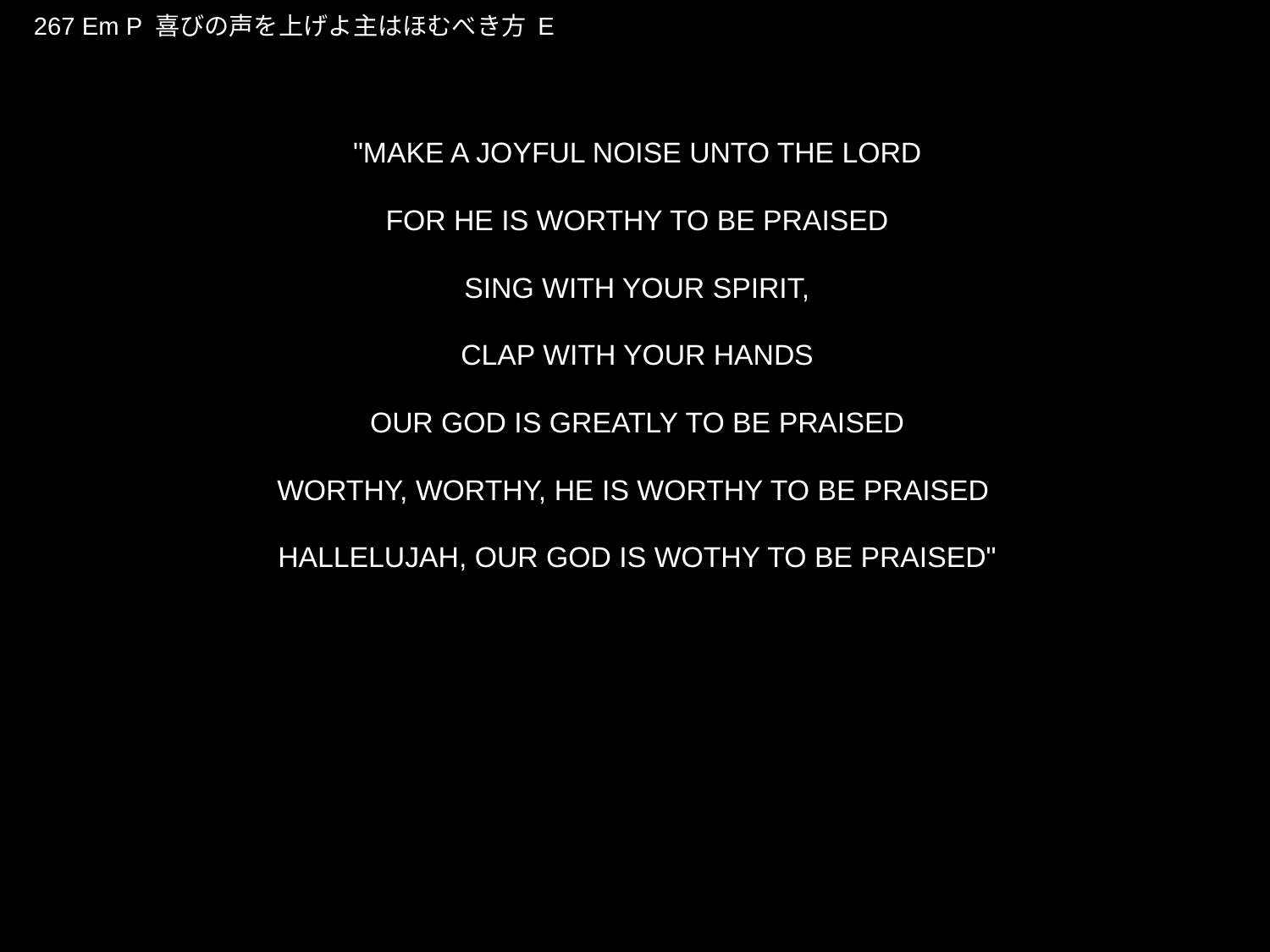

よろこびのこえをあげよしゅはほむべきかた
★P
267 Em P 喜びの声を上げよ主はほむべき方 E
★５
"MAKE A JOYFUL NOISE UNTO THE LORD
FOR HE IS WORTHY TO BE PRAISED
SING WITH YOUR SPIRIT,
CLAP WITH YOUR HANDS
OUR GOD IS GREATLY TO BE PRAISED
WORTHY, WORTHY, HE IS WORTHY TO BE PRAISED
HALLELUJAH, OUR GOD IS WOTHY TO BE PRAISED"